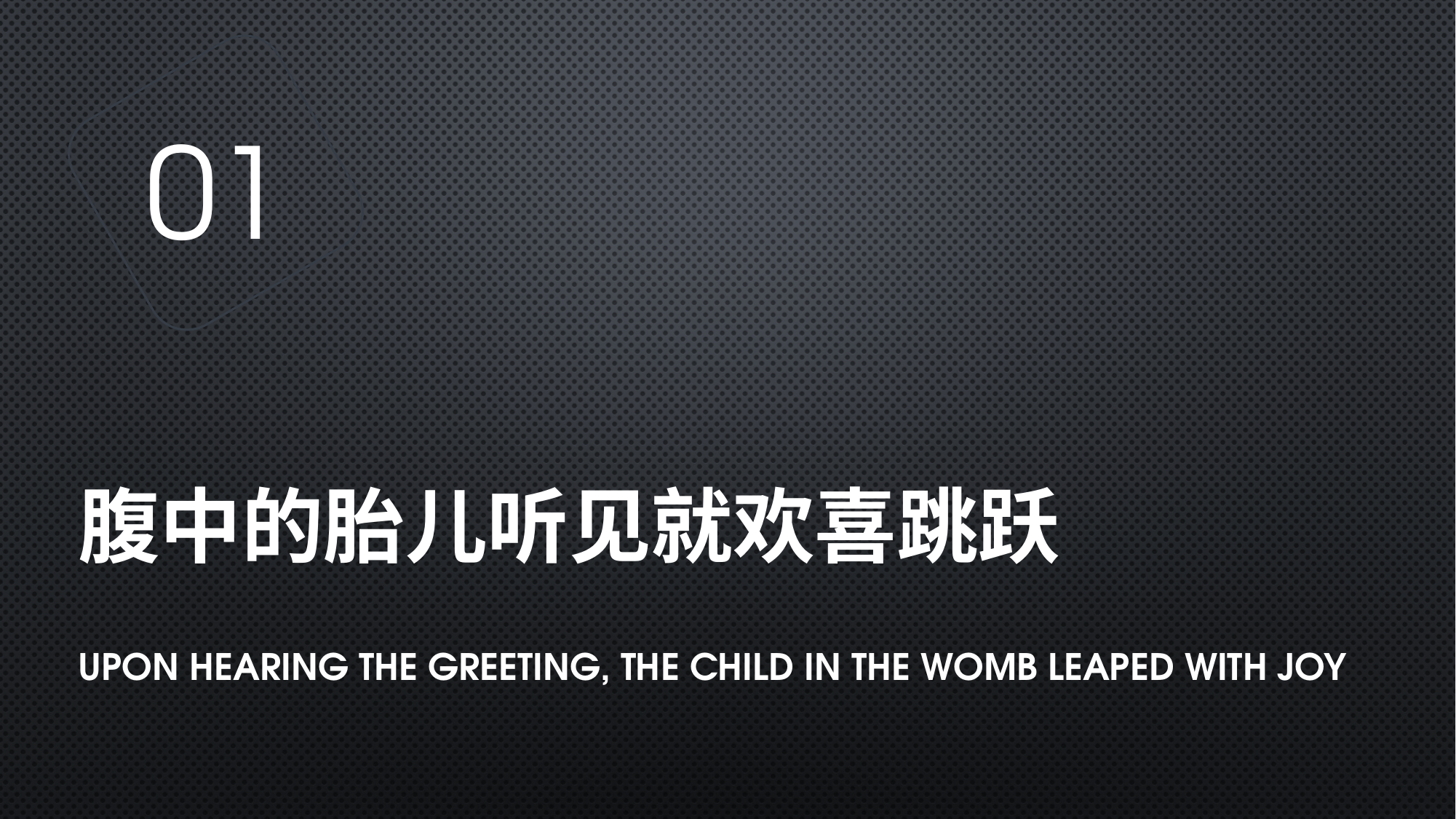

01
# 腹中的胎儿听见就欢喜跳跃
Upon hearing the greeting, the child in the womb leaped with joy